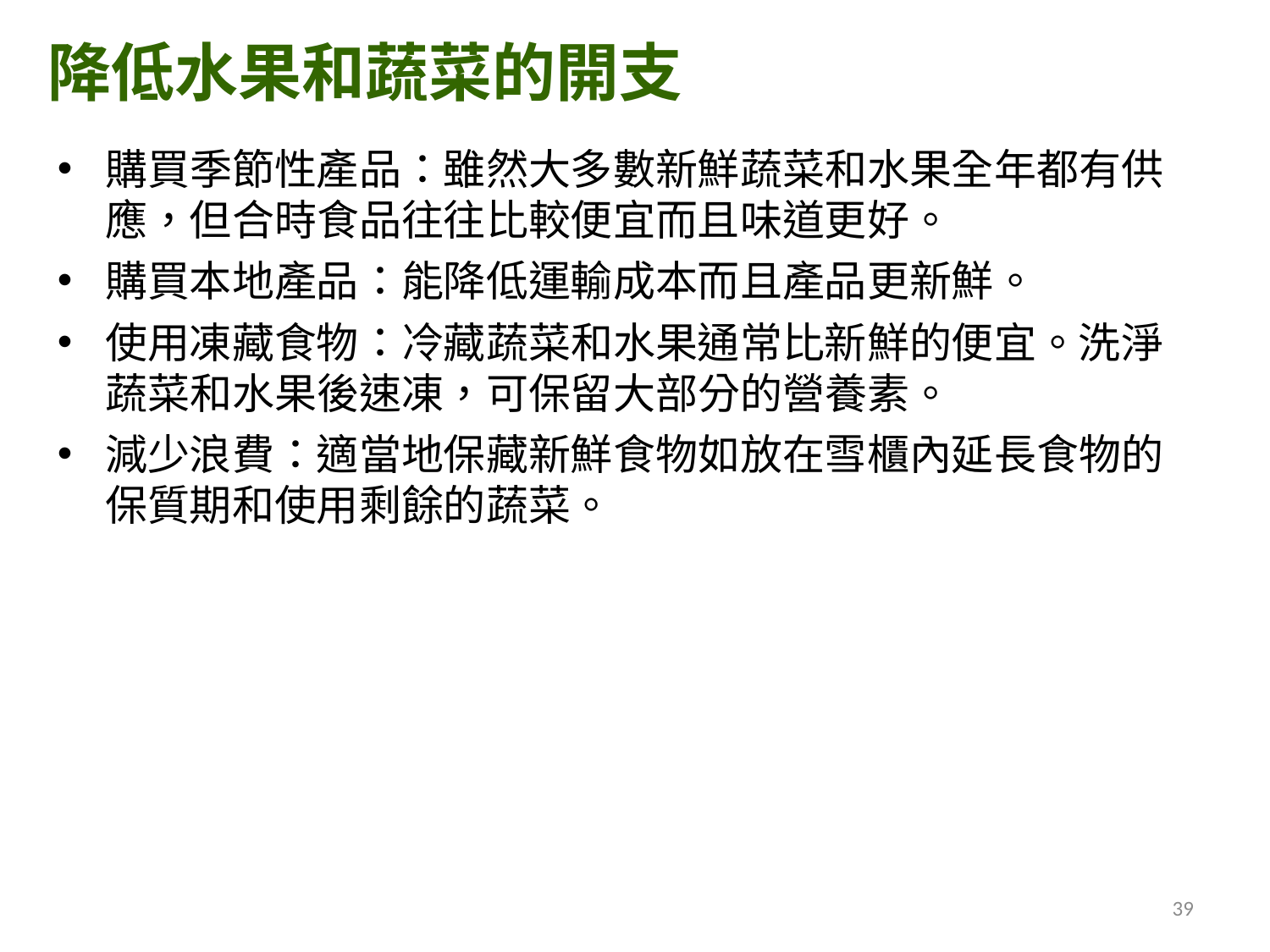

降低水果和蔬菜的開支
購買季節性產品：雖然大多數新鮮蔬菜和水果全年都有供應，但合時食品往往比較便宜而且味道更好。
購買本地產品：能降低運輸成本而且產品更新鮮。
使用凍藏食物：冷藏蔬菜和水果通常比新鮮的便宜。洗淨蔬菜和水果後速凍，可保留大部分的營養素。
減少浪費：適當地保藏新鮮食物如放在雪櫃內延長食物的保質期和使用剩餘的蔬菜。
39